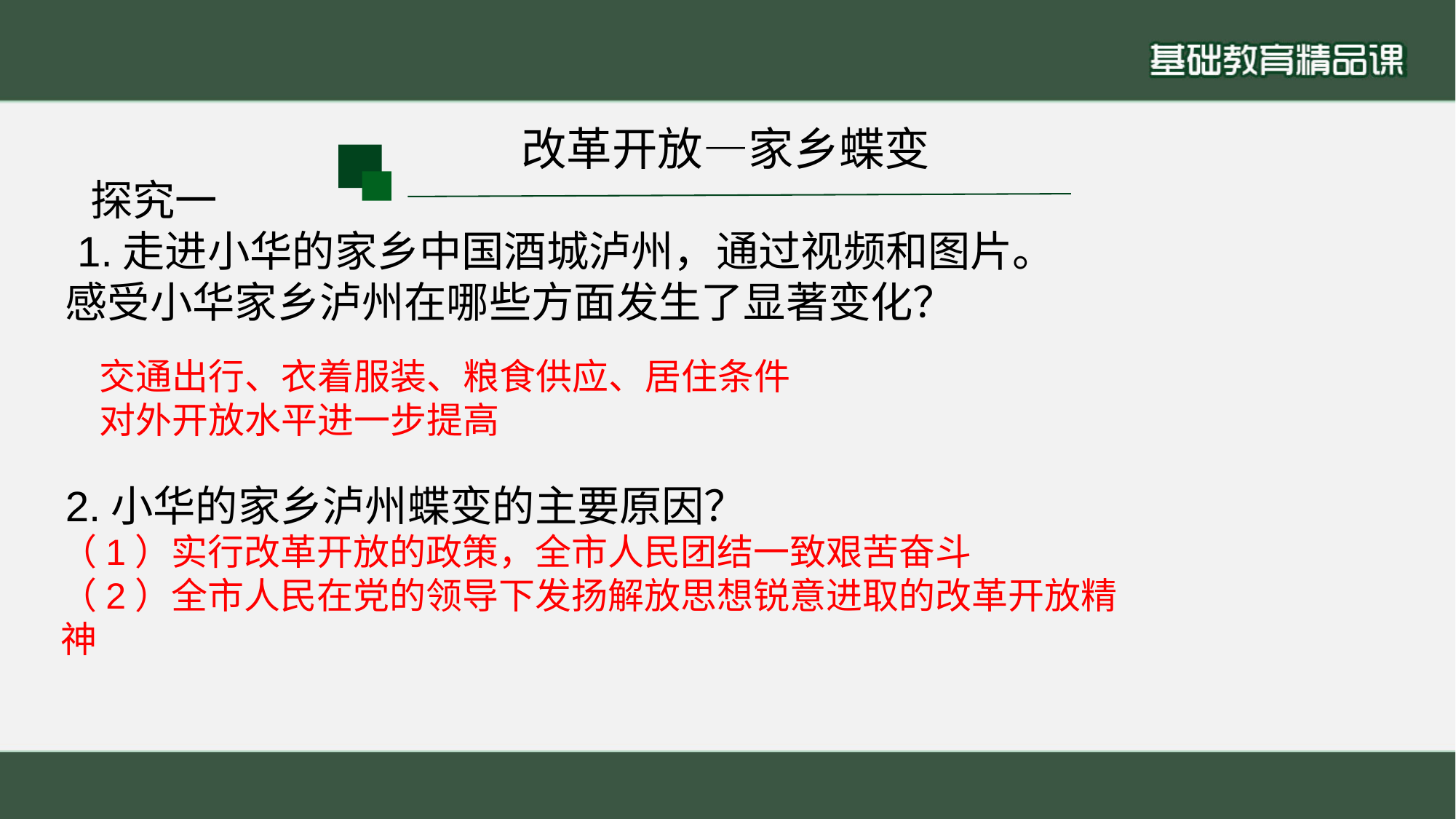

改革开放—家乡蝶变

  探究一
 1.走进小华的家乡中国酒城泸州，通过视频和图片。感受小华家乡泸州在哪些方面发生了显著变化？

2.小华的家乡泸州蝶变的主要原因？
交通出行、衣着服装、粮食供应、居住条件
对外开放水平进一步提高
（1）实行改革开放的政策，全市人民团结一致艰苦奋斗
（2）全市人民在党的领导下发扬解放思想锐意进取的改革开放精神